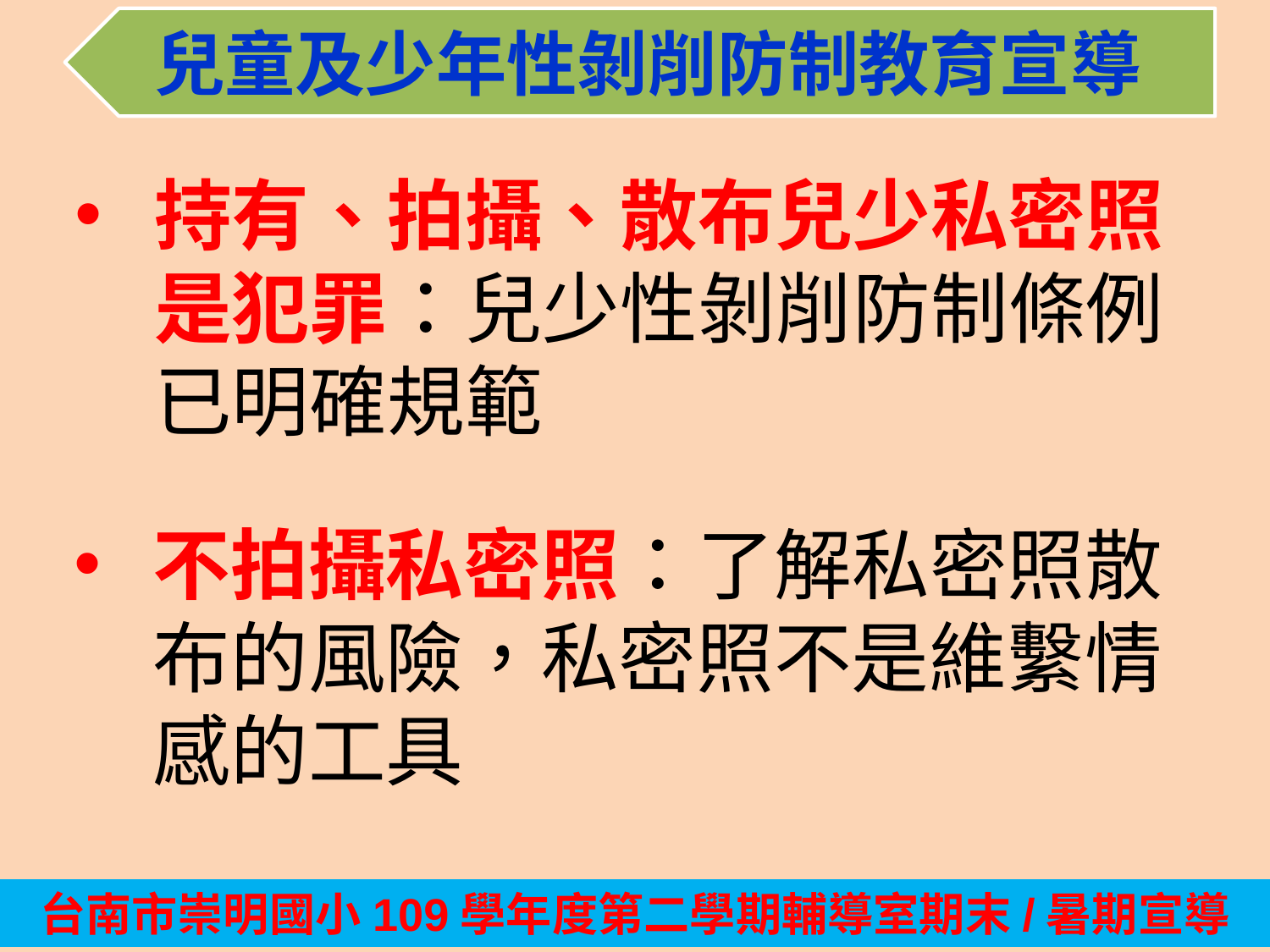

兒童及少年性剝削防制教育宣導

持有、拍攝、散布兒少私密照是犯罪：兒少性剝削防制條例已明確規範
不拍攝私密照：了解私密照散布的風險，私密照不是維繫情感的工具
台南市崇明國小109學年度第二學期輔導室期末/暑期宣導